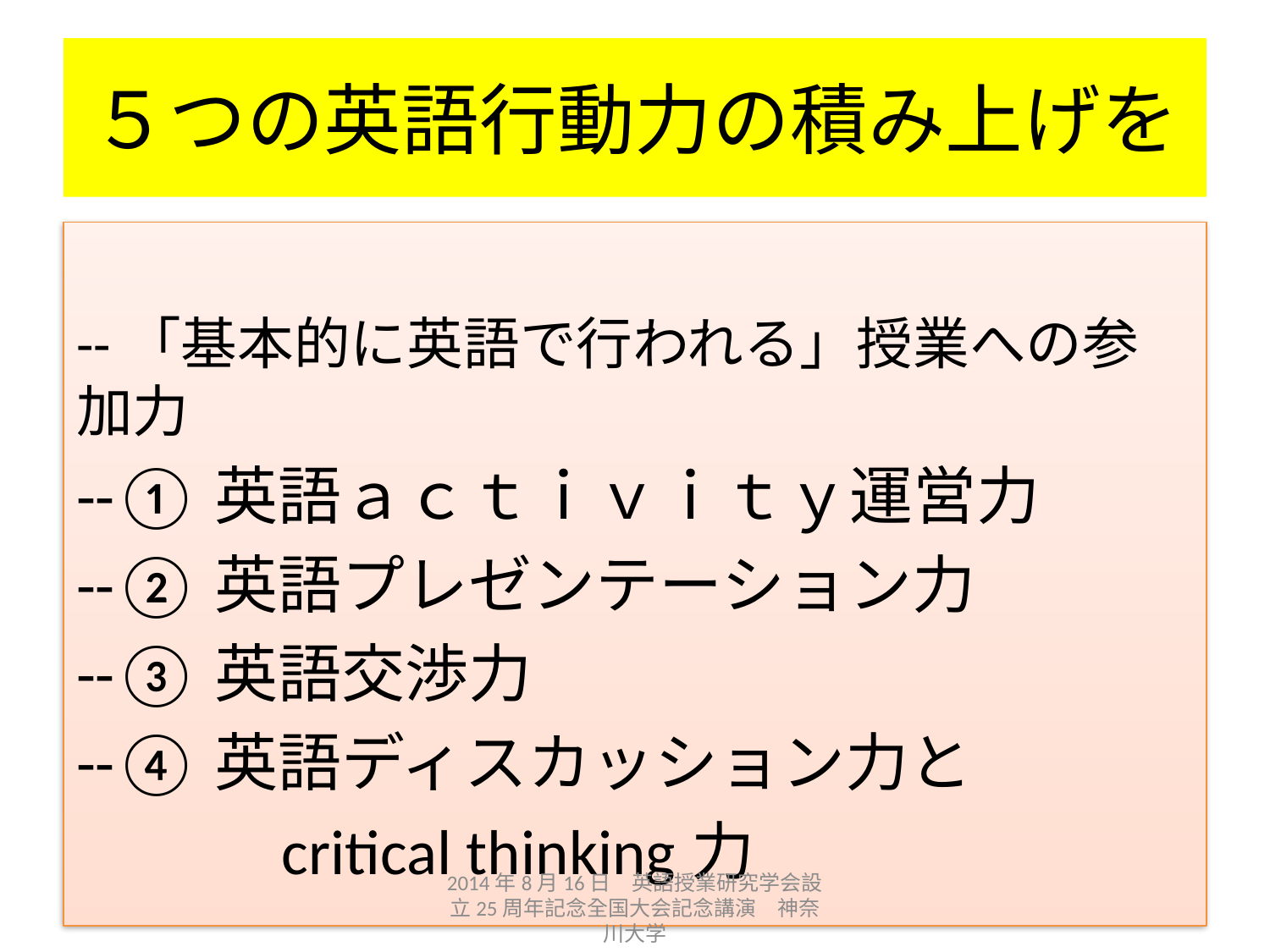

# ５つの英語行動力の積み上げを

--「基本的に英語で行われる」授業への参加力
--①英語ａｃｔｉｖｉｔｙ運営力
--②英語プレゼンテーション力
--③英語交渉力
--④英語ディスカッション力と
　　　critical thinking力

2014年8月16日　英語授業研究学会設立25周年記念全国大会記念講演　神奈川大学